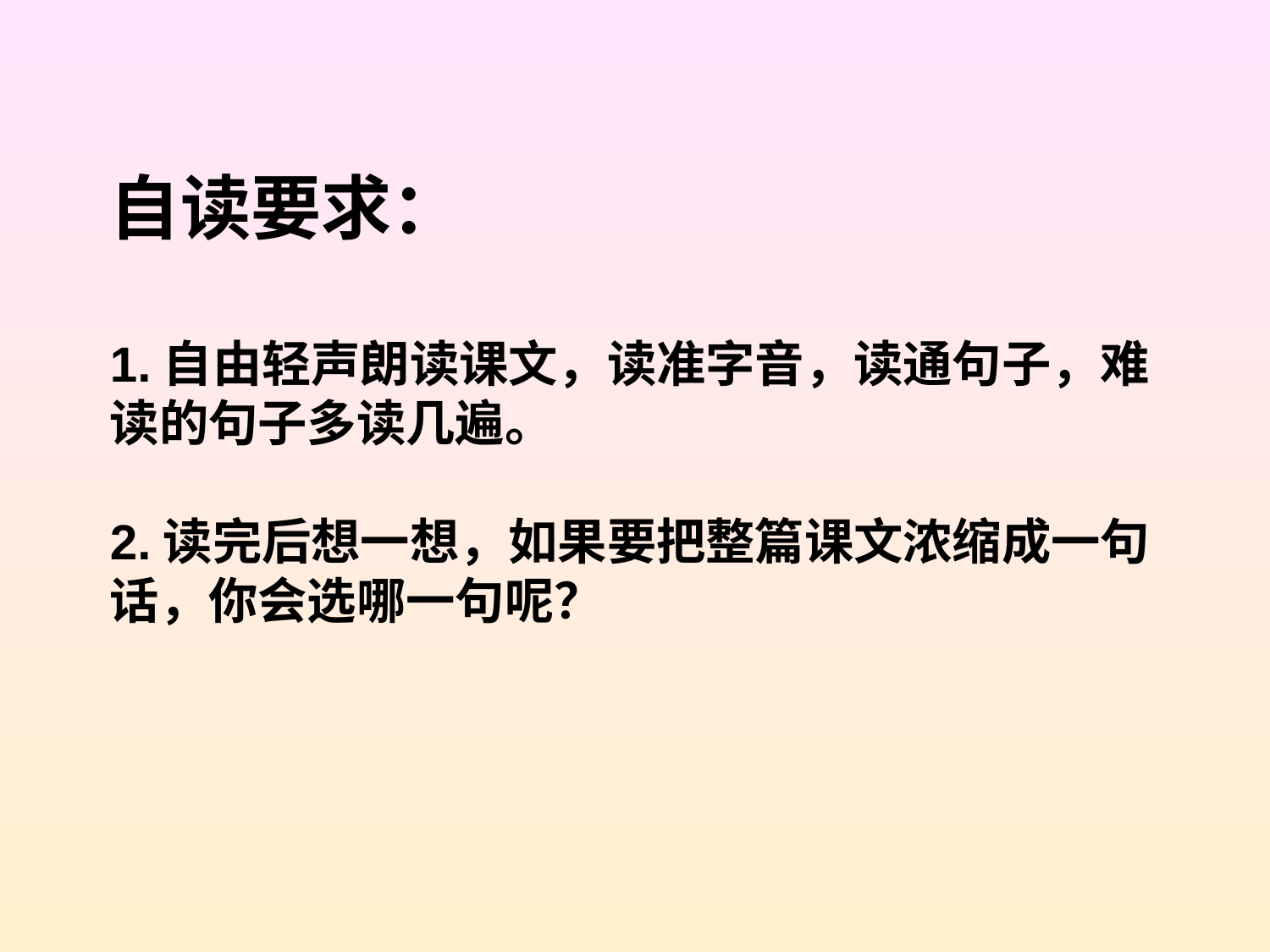

自读要求：

1.自由轻声朗读课文，读准字音，读通句子，难读的句子多读几遍。

2.读完后想一想，如果要把整篇课文浓缩成一句话，你会选哪一句呢？